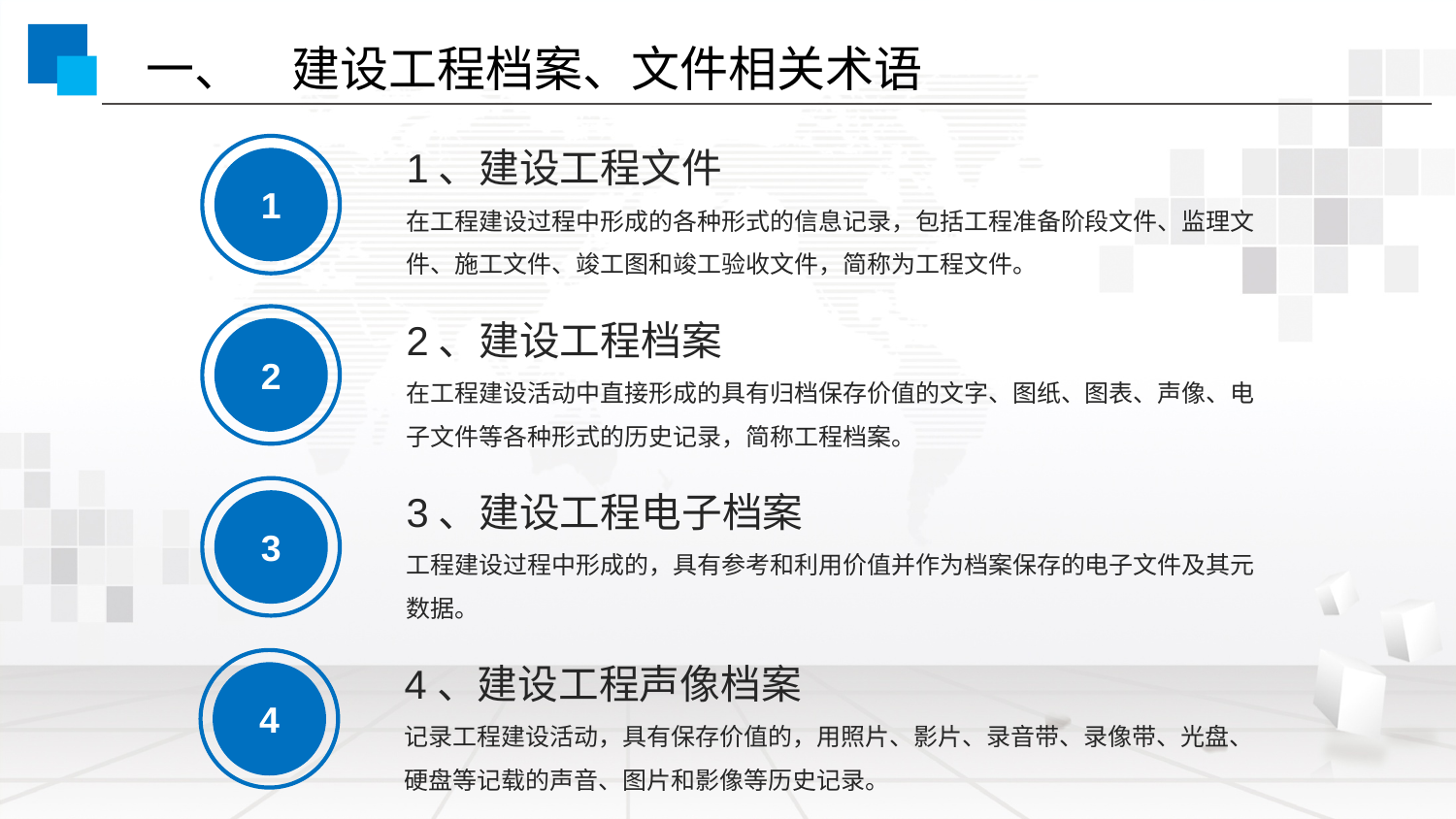

一、	建设工程档案、文件相关术语
1、建设工程文件
在工程建设过程中形成的各种形式的信息记录，包括工程准备阶段文件、监理文件、施工文件、竣工图和竣工验收文件，简称为工程文件。

1
2、建设工程档案
在工程建设活动中直接形成的具有归档保存价值的文字、图纸、图表、声像、电子文件等各种形式的历史记录，简称工程档案。

2
3、建设工程电子档案
工程建设过程中形成的，具有参考和利用价值并作为档案保存的电子文件及其元数据。

3
4、建设工程声像档案
记录工程建设活动，具有保存价值的，用照片、影片、录音带、录像带、光盘、硬盘等记载的声音、图片和影像等历史记录。

4